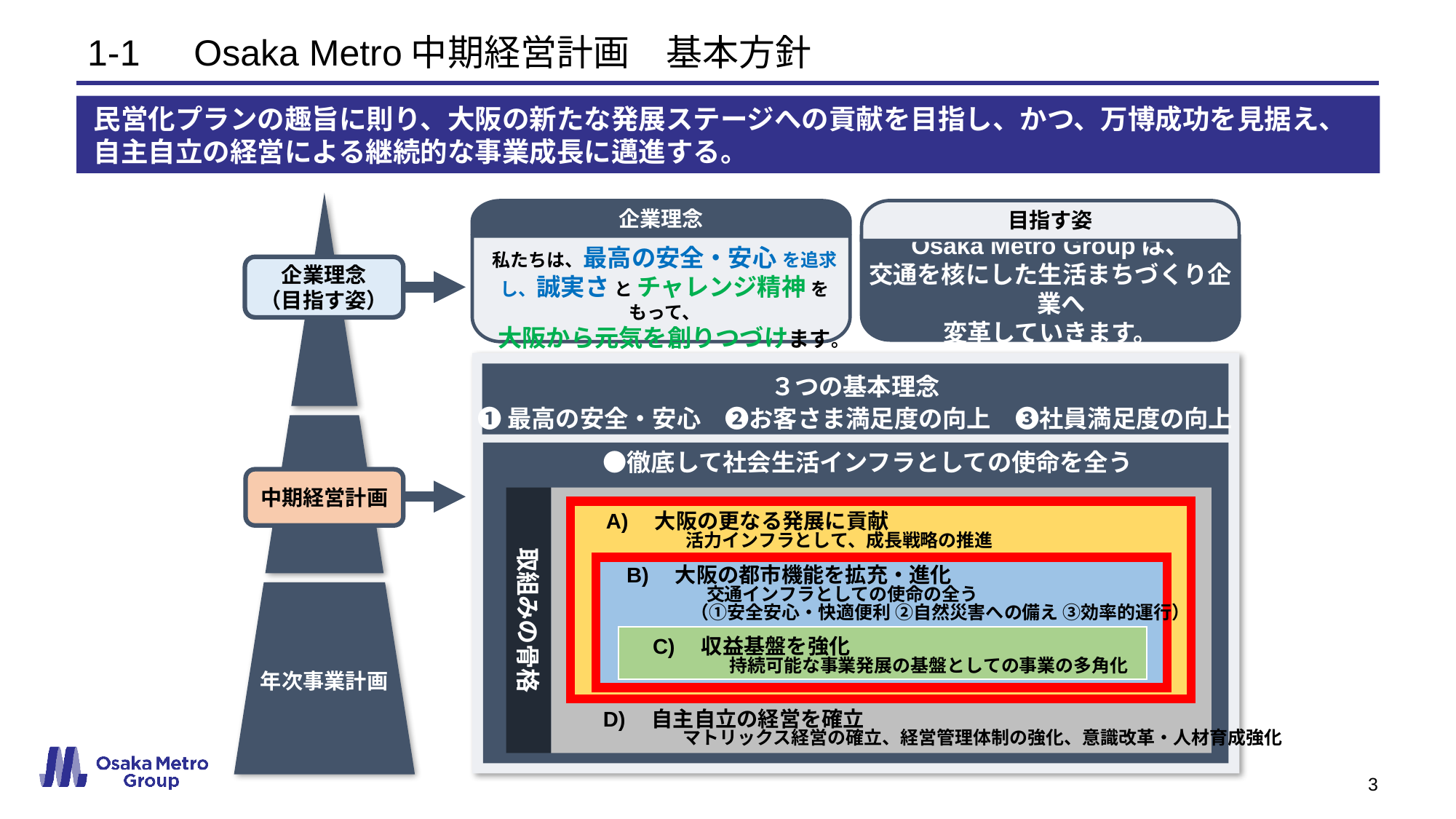

# 1-1　Osaka Metro中期経営計画　基本方針
民営化プランの趣旨に則り、大阪の新たな発展ステージへの貢献を目指し、かつ、万博成功を見据え、
自主自立の経営による継続的な事業成長に邁進する。

企業理念

目指す姿
Osaka Metro Groupは、
交通を核にした生活まちづくり企業へ
変革していきます。
私たちは、最高の安全・安心 を追求し、誠実さ と チャレンジ精神 をもって、
大阪から元気を創りつづけます。
企業理念
（目指す姿）

３つの基本理念
➊最高の安全・安心　❷お客さま満足度の向上　➌社員満足度の向上

　●徹底して社会生活インフラとしての使命を全う
中期経営計画
取組みの骨格
　　D)　自主自立の経営を確立
　　　　　　マトリックス経営の確立、経営管理体制の強化、意識改革・人材育成強化
　 A)　大阪の更なる発展に貢献
　　　　　 活力インフラとして、成長戦略の推進
　B)　大阪の都市機能を拡充・進化
　　　　　交通インフラとしての使命の全う
　　　　　（①安全安心・快適便利 ②自然災害への備え ③効率的運行）

　C)　収益基盤を強化
　　　　　持続可能な事業発展の基盤としての事業の多角化
年次事業計画